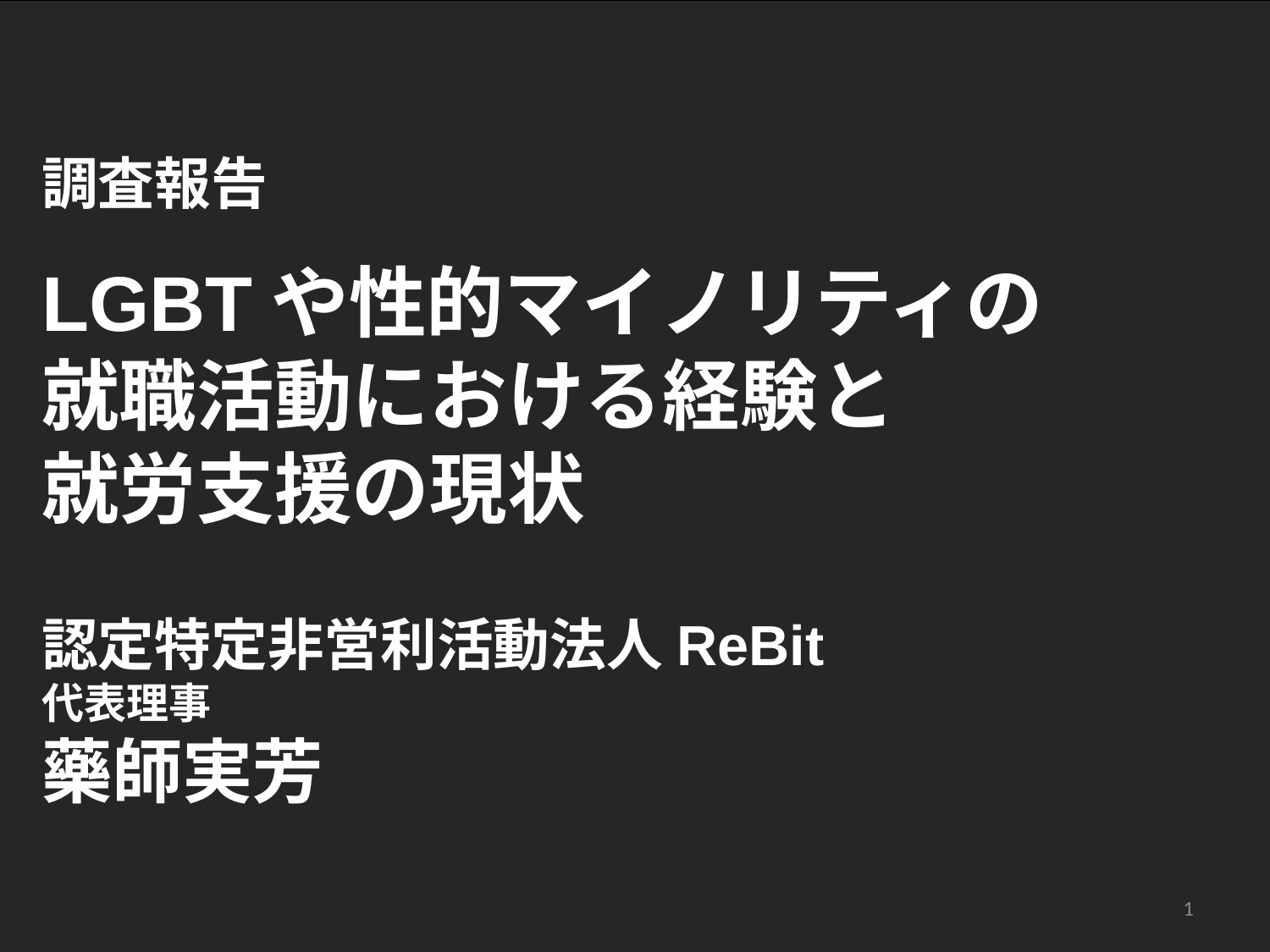

調査報告

LGBTや性的マイノリティの
就職活動における経験と
就労支援の現状

認定特定非営利活動法人ReBit
代表理事
藥師実芳
1